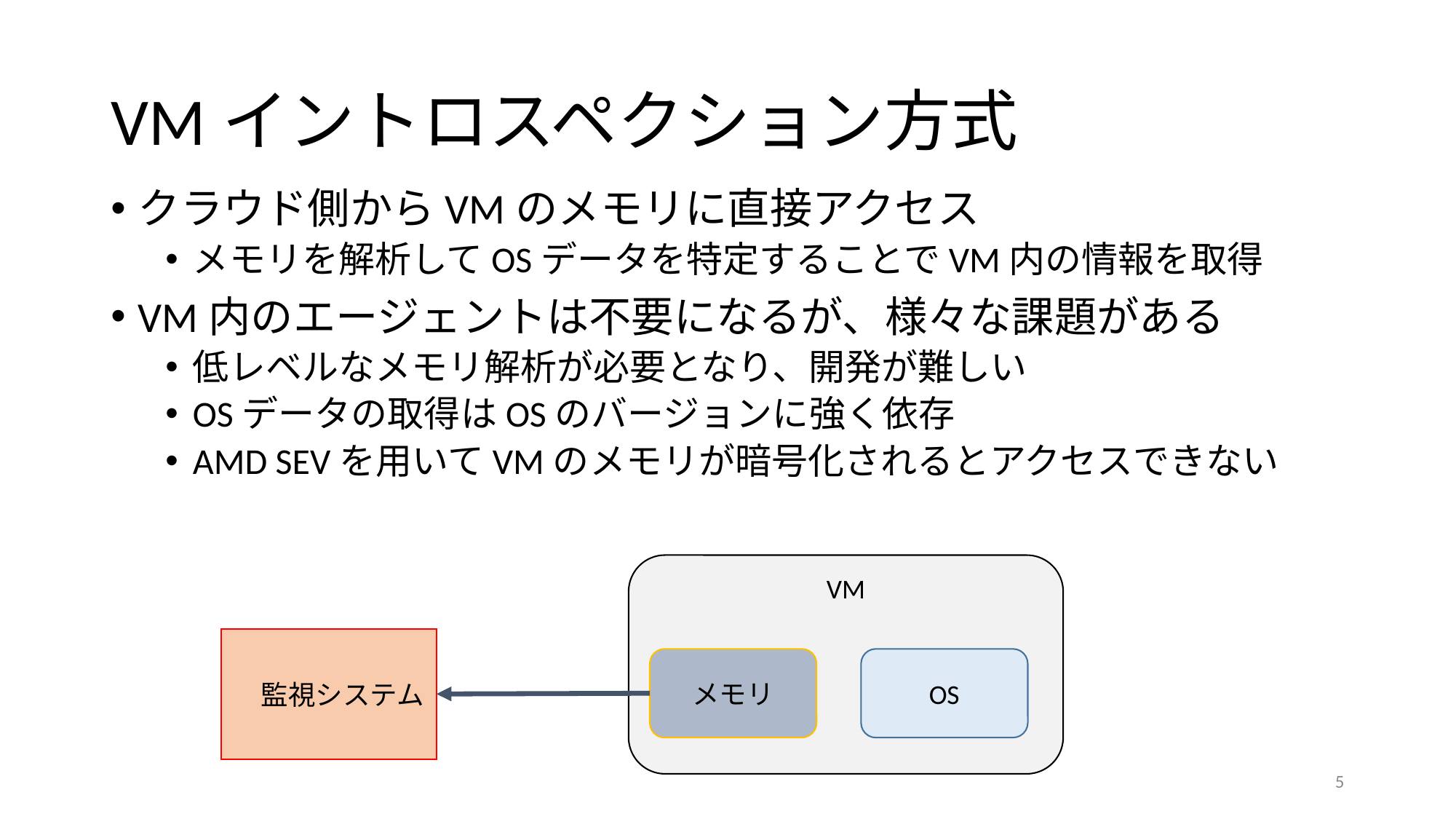

# VMイントロスペクション方式
クラウド側からVMのメモリに直接アクセス
メモリを解析してOSデータを特定することでVM内の情報を取得
VM内のエージェントは不要になるが、様々な課題がある
低レベルなメモリ解析が必要となり、開発が難しい
OSデータの取得はOSのバージョンに強く依存
AMD SEVを用いてVMのメモリが暗号化されるとアクセスできない
VM
　監視システム
メモリ
OS
5